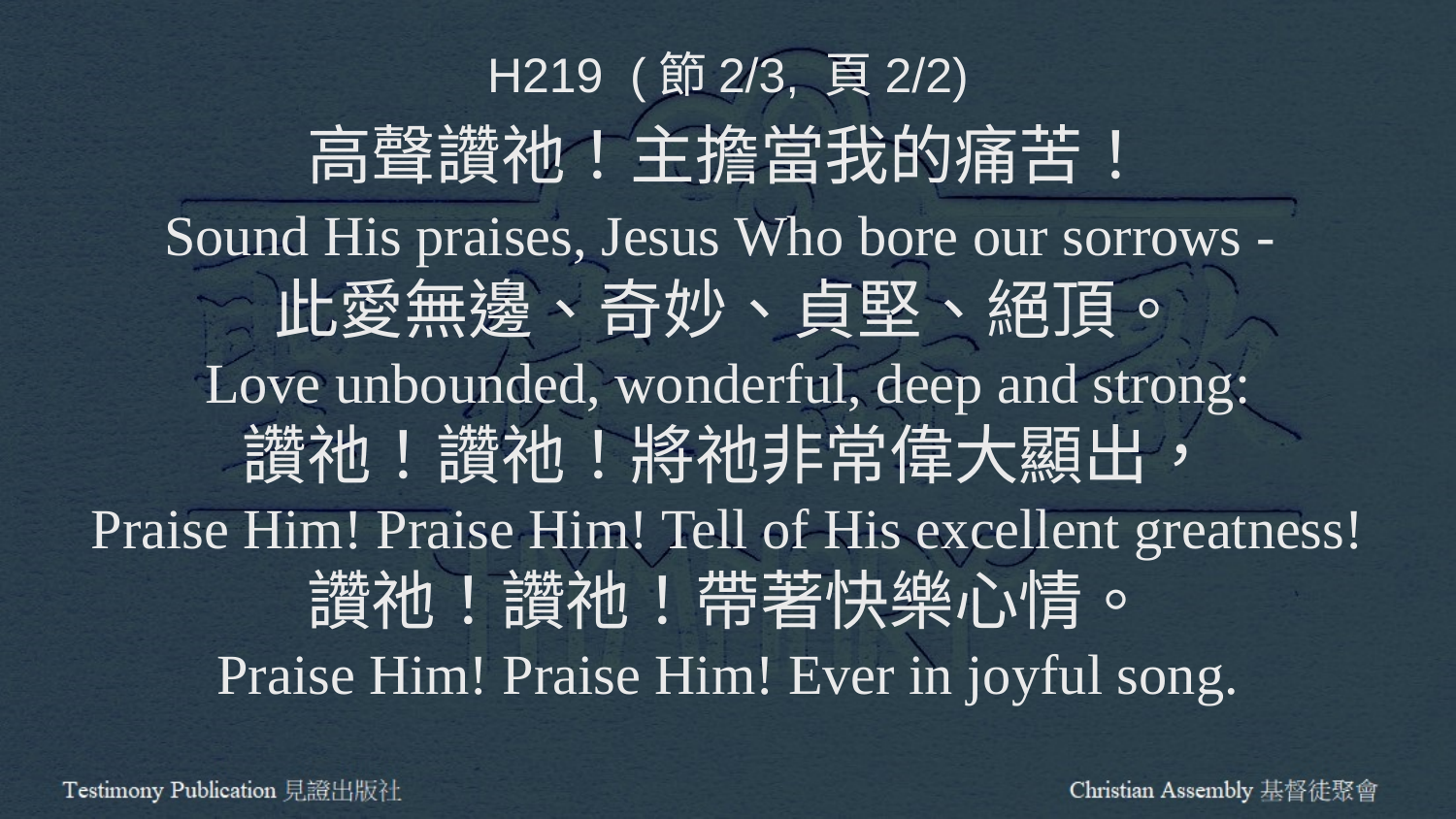

H219  (節2/3, 頁2/2)
高聲讚祂！主擔當我的痛苦！
Sound His praises, Jesus Who bore our sorrows -
此愛無邊、奇妙、貞堅、絕頂。
Love unbounded, wonderful, deep and strong:
讚祂！讚祂！將祂非常偉大顯出，
Praise Him! Praise Him! Tell of His excellent greatness!
讚祂！讚祂！帶著快樂心情。
Praise Him! Praise Him! Ever in joyful song.